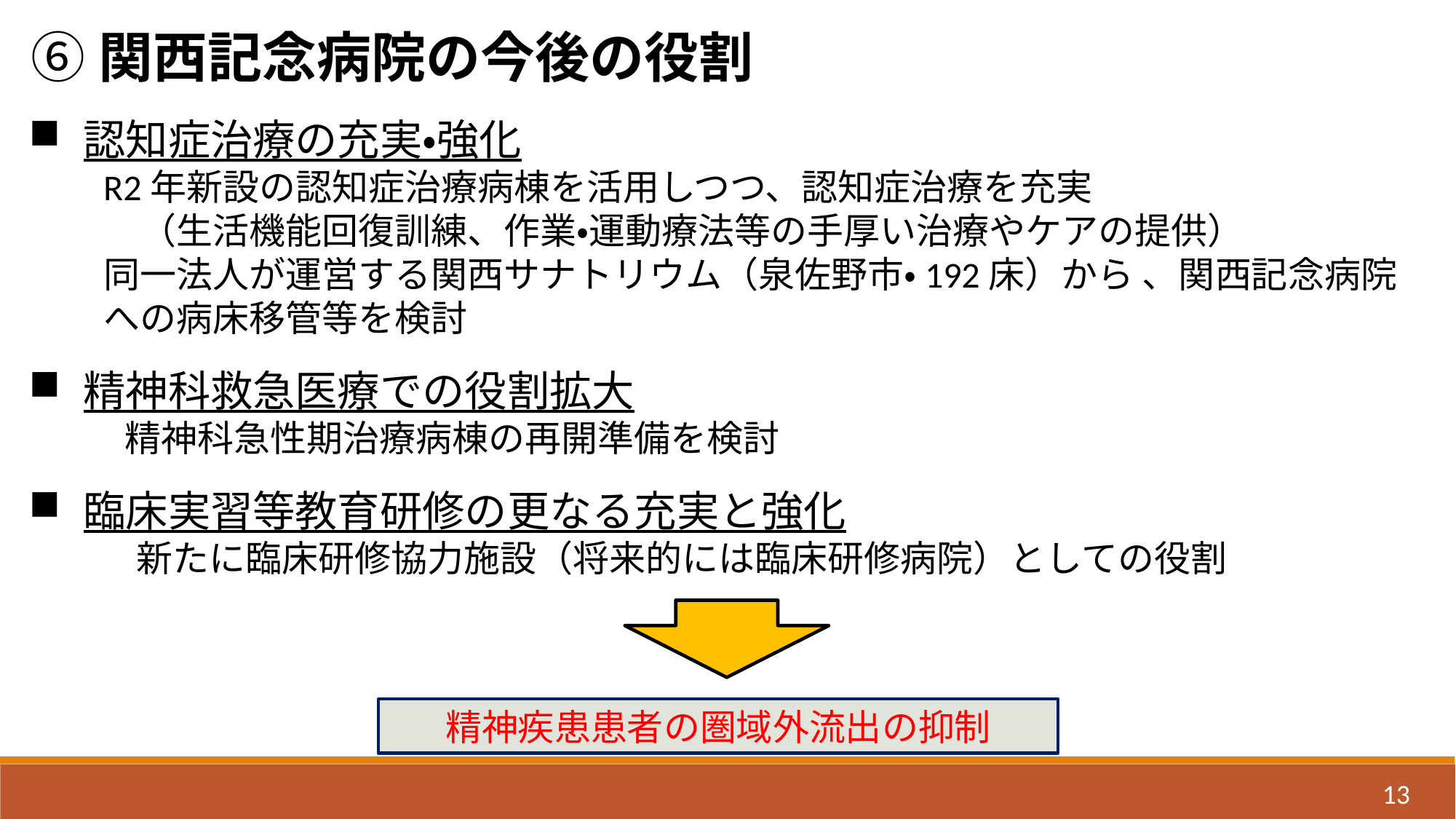

⑥関西記念病院の今後の役割
認知症治療の充実・強化
R2年新設の認知症治療病棟を活用しつつ、認知症治療を充実
　（生活機能回復訓練、作業・運動療法等の手厚い治療やケアの提供）
同一法人が運営する関西サナトリウム（泉佐野市・192床）から 、関西記念病院
への病床移管等を検討
精神科救急医療での役割拡大
	精神科急性期治療病棟の再開準備を検討
臨床実習等教育研修の更なる充実と強化
   新たに臨床研修協力施設（将来的には臨床研修病院）としての役割

精神疾患患者の圏域外流出の抑制
13